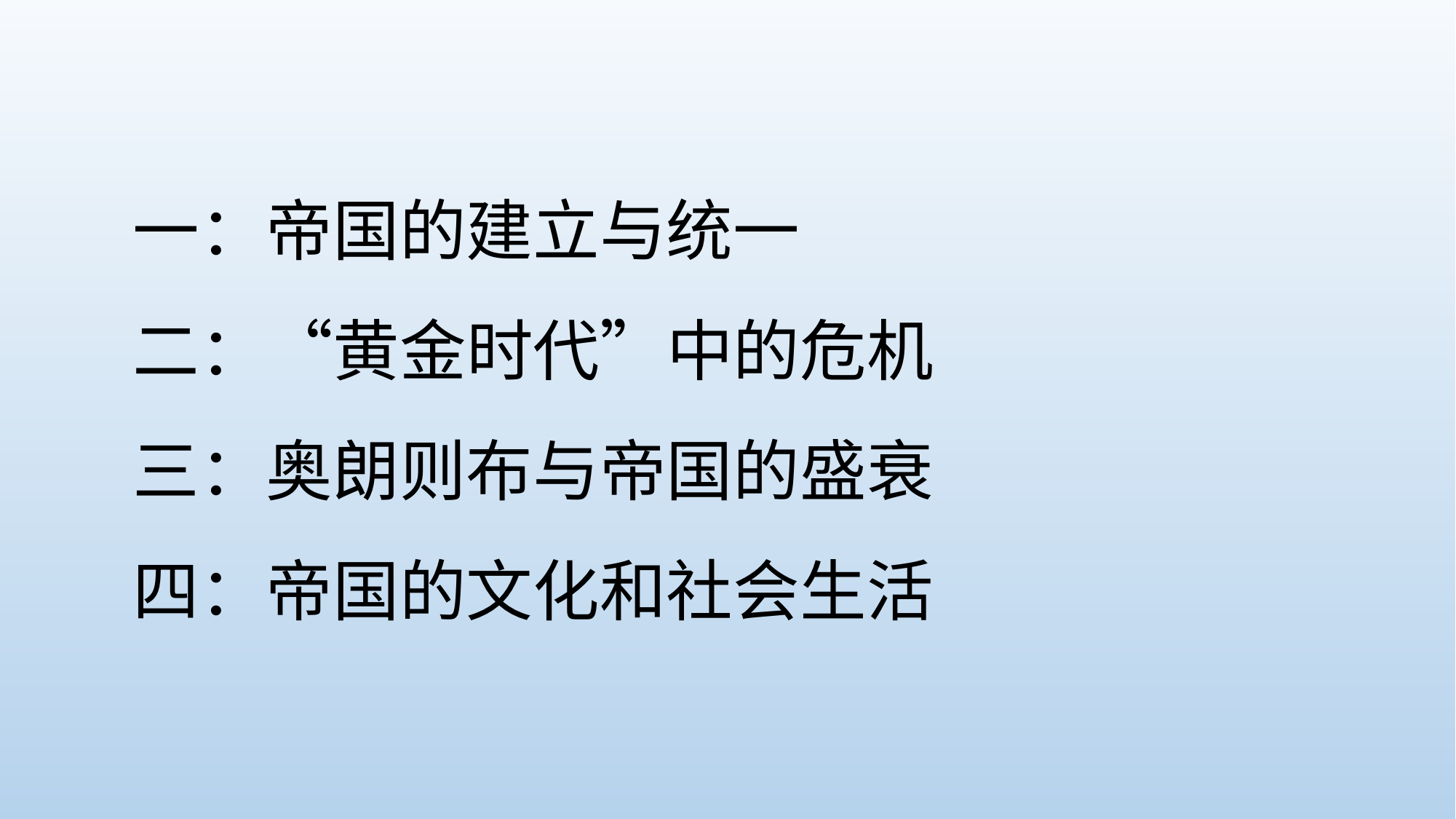

# 一：帝国的建立与统一 二：“黄金时代”中的危机 三：奥朗则布与帝国的盛衰 四：帝国的文化和社会生活